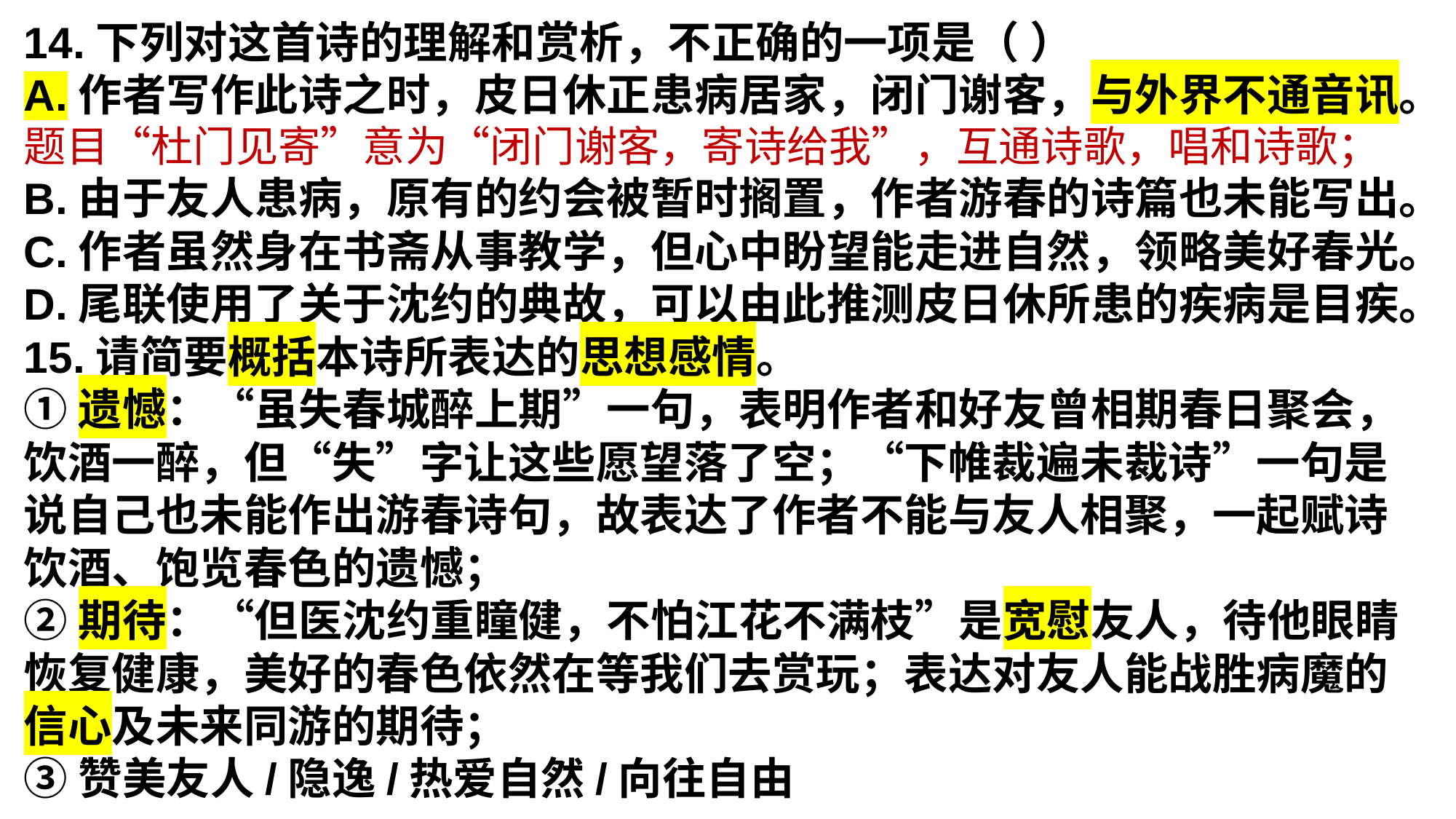

14.下列对这首诗的理解和赏析，不正确的一项是（ ）
A.作者写作此诗之时，皮日休正患病居家，闭门谢客，与外界不通音讯。
题目“杜门见寄”意为“闭门谢客，寄诗给我”，互通诗歌，唱和诗歌；
B.由于友人患病，原有的约会被暂时搁置，作者游春的诗篇也未能写出。
C.作者虽然身在书斋从事教学，但心中盼望能走进自然，领略美好春光。
D.尾联使用了关于沈约的典故，可以由此推测皮日休所患的疾病是目疾。
15.请简要概括本诗所表达的思想感情。
①遗憾：“虽失春城醉上期”一句，表明作者和好友曾相期春日聚会，饮酒一醉，但“失”字让这些愿望落了空；“下帷裁遍未裁诗”一句是说自己也未能作出游春诗句，故表达了作者不能与友人相聚，一起赋诗饮酒、饱览春色的遗憾；
②期待：“但医沈约重瞳健，不怕江花不满枝”是宽慰友人，待他眼睛恢复健康，美好的春色依然在等我们去赏玩；表达对友人能战胜病魔的信心及未来同游的期待；
③赞美友人/隐逸/热爱自然/向往自由